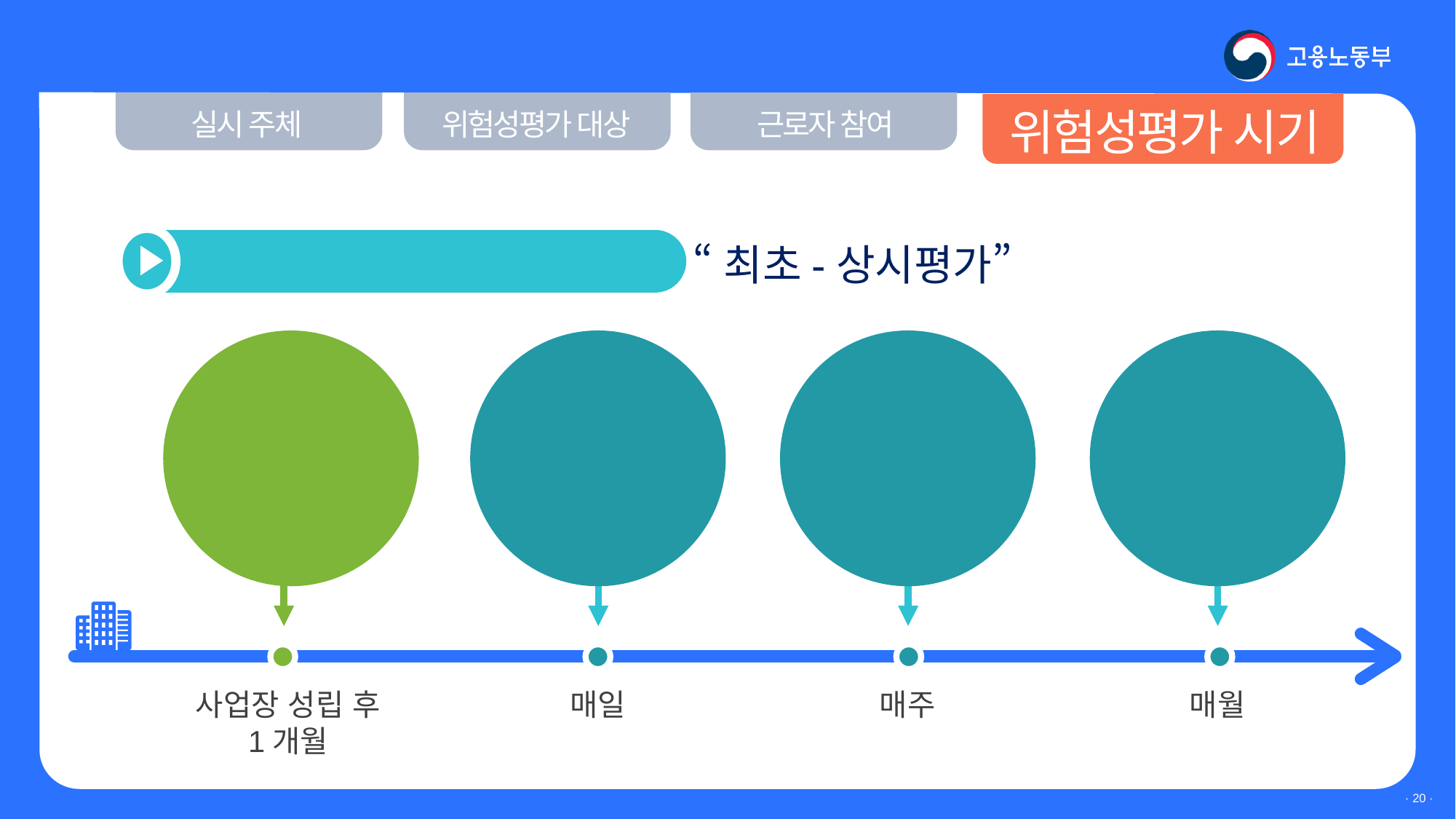

Ⅲ. 위험성평가 실시는 어떻게?

위험성평가 시기
실시 주체
위험성평가 대상
근로자 참여
“최초-상시평가”

     상시평가 실시 사업장

관리감독자·
도급사업주 등
위험성 공유
TBM 등
근로자 공유
사업장 순회점검
유해·위험요인 발굴
및위험성 평가
최초 평가

사업장 성립 후
1개월
매일
매주
매월
· 20 ·